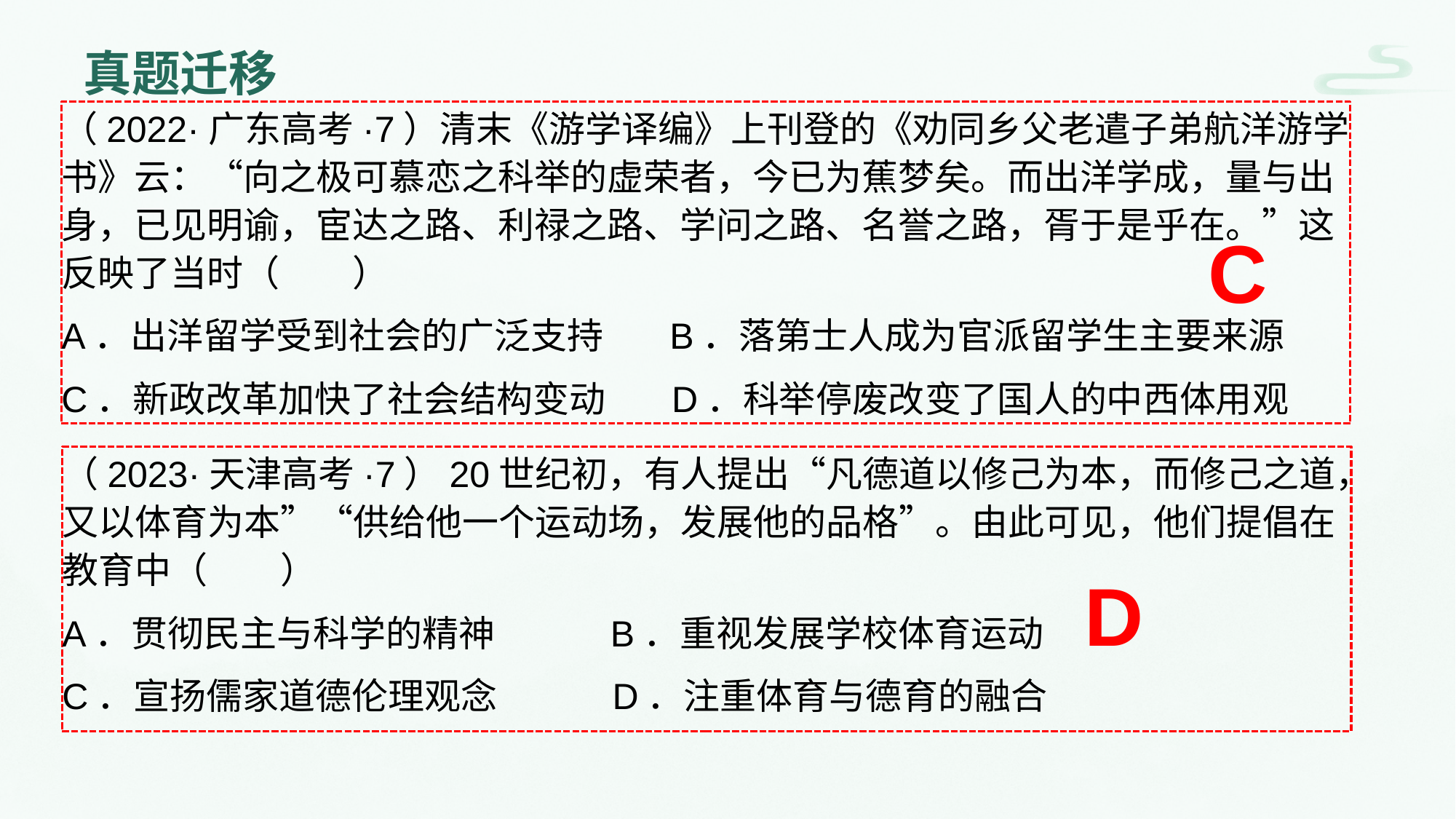

# 真题迁移
（2022·广东高考·7）清末《游学译编》上刊登的《劝同乡父老遣子弟航洋游学书》云：“向之极可慕恋之科举的虚荣者，今已为蕉梦矣。而出洋学成，量与出身，已见明谕，宦达之路、利禄之路、学问之路、名誉之路，胥于是乎在。”这反映了当时（　　）
A．出洋留学受到社会的广泛支持       B．落第士人成为官派留学生主要来源
C．新政改革加快了社会结构变动       D．科举停废改变了国人的中西体用观
C
（2023·天津高考·7）20世纪初，有人提出“凡德道以修己为本，而修己之道，又以体育为本”“供给他一个运动场，发展他的品格”。由此可见，他们提倡在教育中（　　）
A．贯彻民主与科学的精神             B．重视发展学校体育运动
C．宣扬儒家道德伦理观念             D．注重体育与德育的融合
D